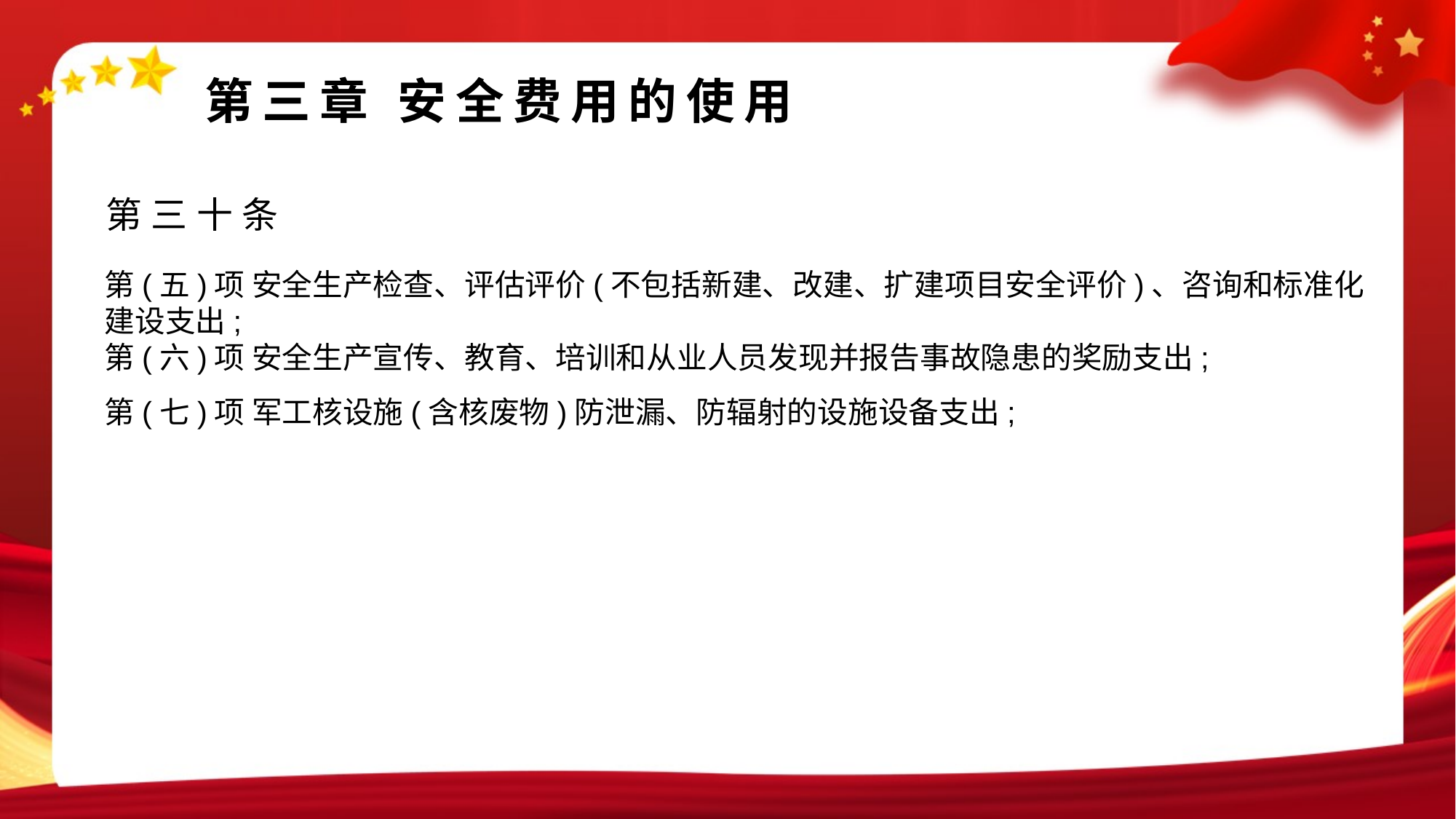

#
第三章 安全费用的使用
第三十条
第(五)项 安全生产检查、评估评价(不包括新建、改建、扩建项目安全评价)、咨询和标准化建设支出;
第(六)项 安全生产宣传、教育、培训和从业人员发现并报告事故隐患的奖励支出;
第(七)项 军工核设施(含核废物)防泄漏、防辐射的设施设备支出;